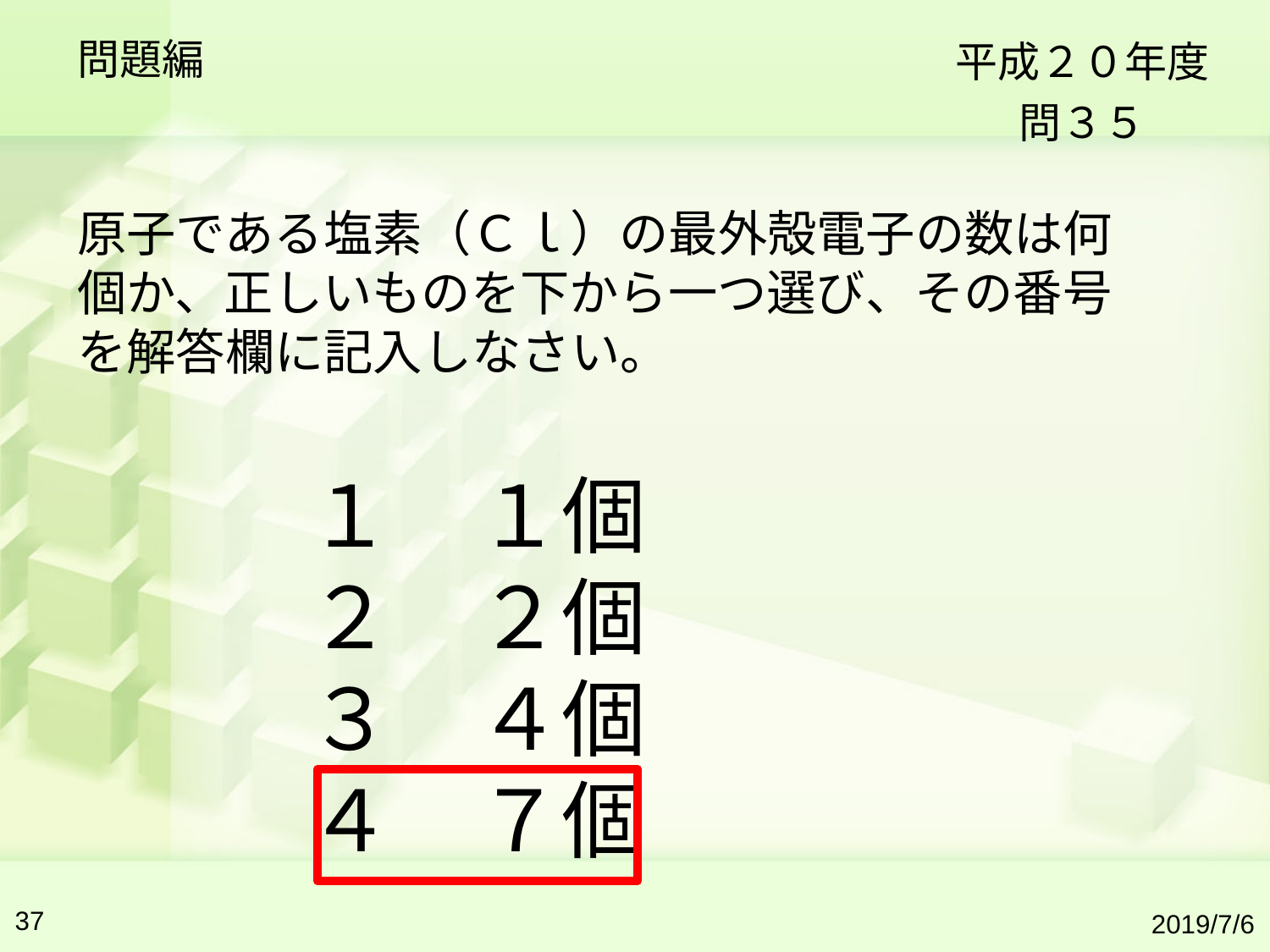

問題編
平成２０年度
問３５
原子である塩素（Ｃｌ）の最外殻電子の数は何個か、正しいものを下から一つ選び、その番号を解答欄に記入しなさい。
１　１個
２　２個
３　４個
４　７個

37
2019/7/6